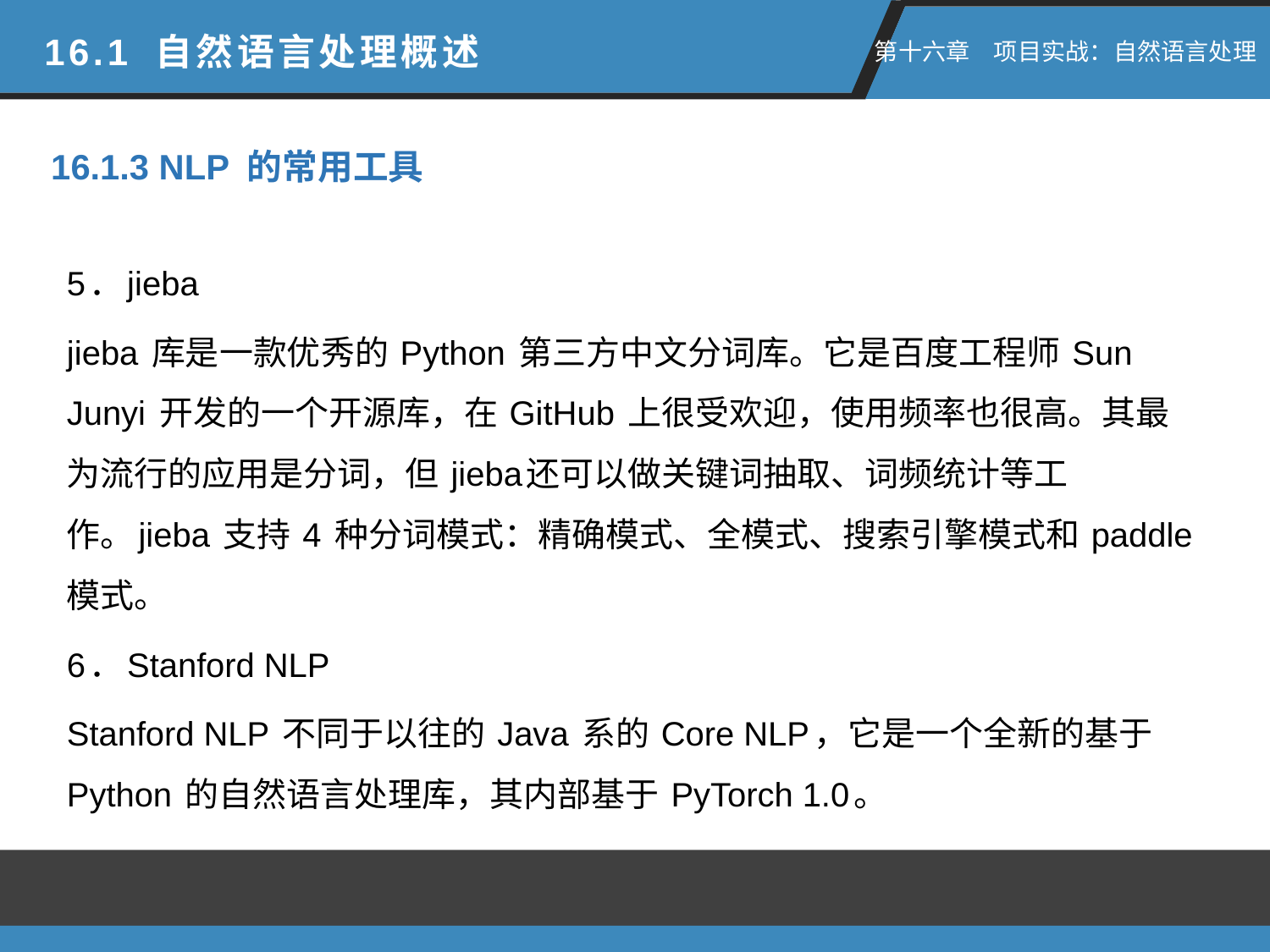

16.1 自然语言处理概述
  第十六章　项目实战：自然语言处理
16.1.3 NLP 的常用工具
5．jieba
jieba 库是一款优秀的 Python 第三方中文分词库。它是百度工程师 Sun Junyi 开发的一个开源库，在 GitHub 上很受欢迎，使用频率也很高。其最为流行的应用是分词，但 jieba还可以做关键词抽取、词频统计等工作。jieba 支持 4 种分词模式：精确模式、全模式、搜索引擎模式和 paddle 模式。
6．Stanford NLP
Stanford NLP 不同于以往的 Java 系的 Core NLP，它是一个全新的基于 Python 的自然语言处理库，其内部基于 PyTorch 1.0。